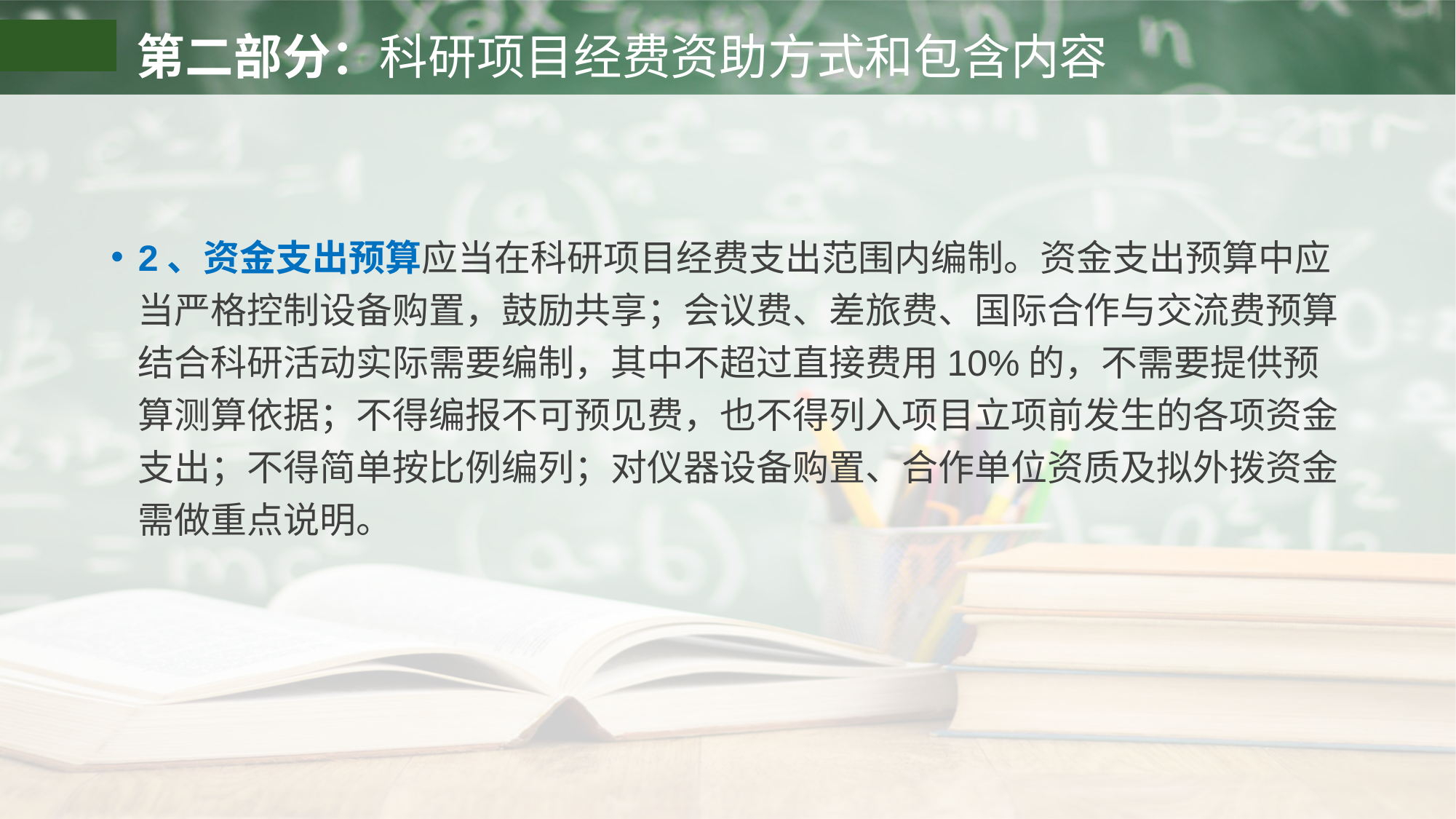

# 第二部分：科研项目经费资助方式和包含内容

2、资金支出预算应当在科研项目经费支出范围内编制。资金支出预算中应当严格控制设备购置，鼓励共享；会议费、差旅费、国际合作与交流费预算结合科研活动实际需要编制，其中不超过直接费用10%的，不需要提供预算测算依据；不得编报不可预见费，也不得列入项目立项前发生的各项资金支出；不得简单按比例编列；对仪器设备购置、合作单位资质及拟外拨资金需做重点说明。